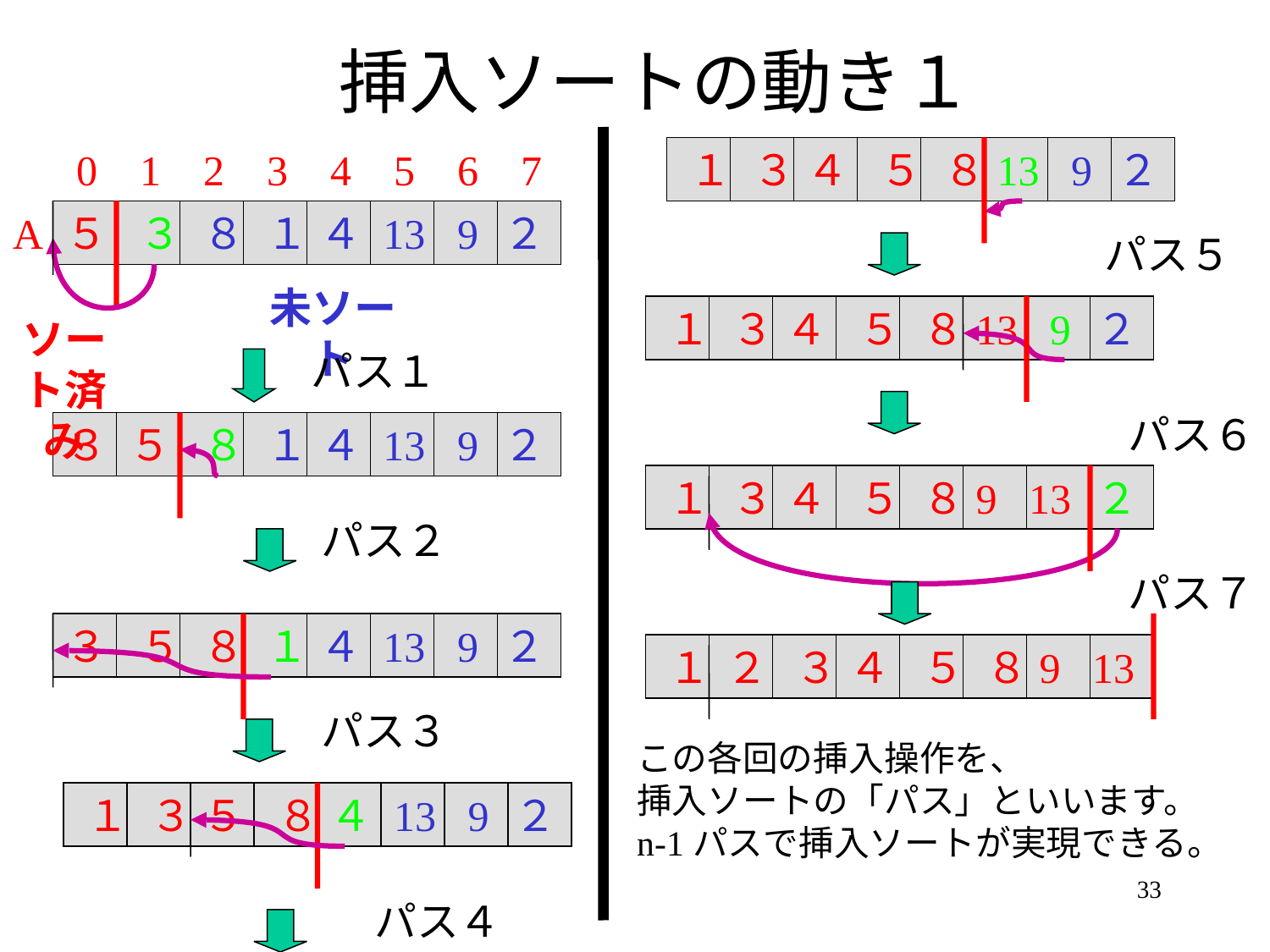

# 挿入ソートの動き１

0
1
2
3
4
5
6
7

１
３
４
５
８
13

9
２
A

５

３
８
１
４
13
9
２
パス５

未ソート

１
３
４
５
８
13

9
２
ソート済み
パス１

パス６

３
５

８
１
４
13
9
２

１
３
４
５
８
9
13
２

パス２

パス７

３

５
８

１
４
13
9
２

１
２
３
４
５
８
9
13

パス３

この各回の挿入操作を、
挿入ソートの「パス」といいます。
n-1パスで挿入ソートが実現できる。

１
３
５

８
４

13
9
２
33
パス４